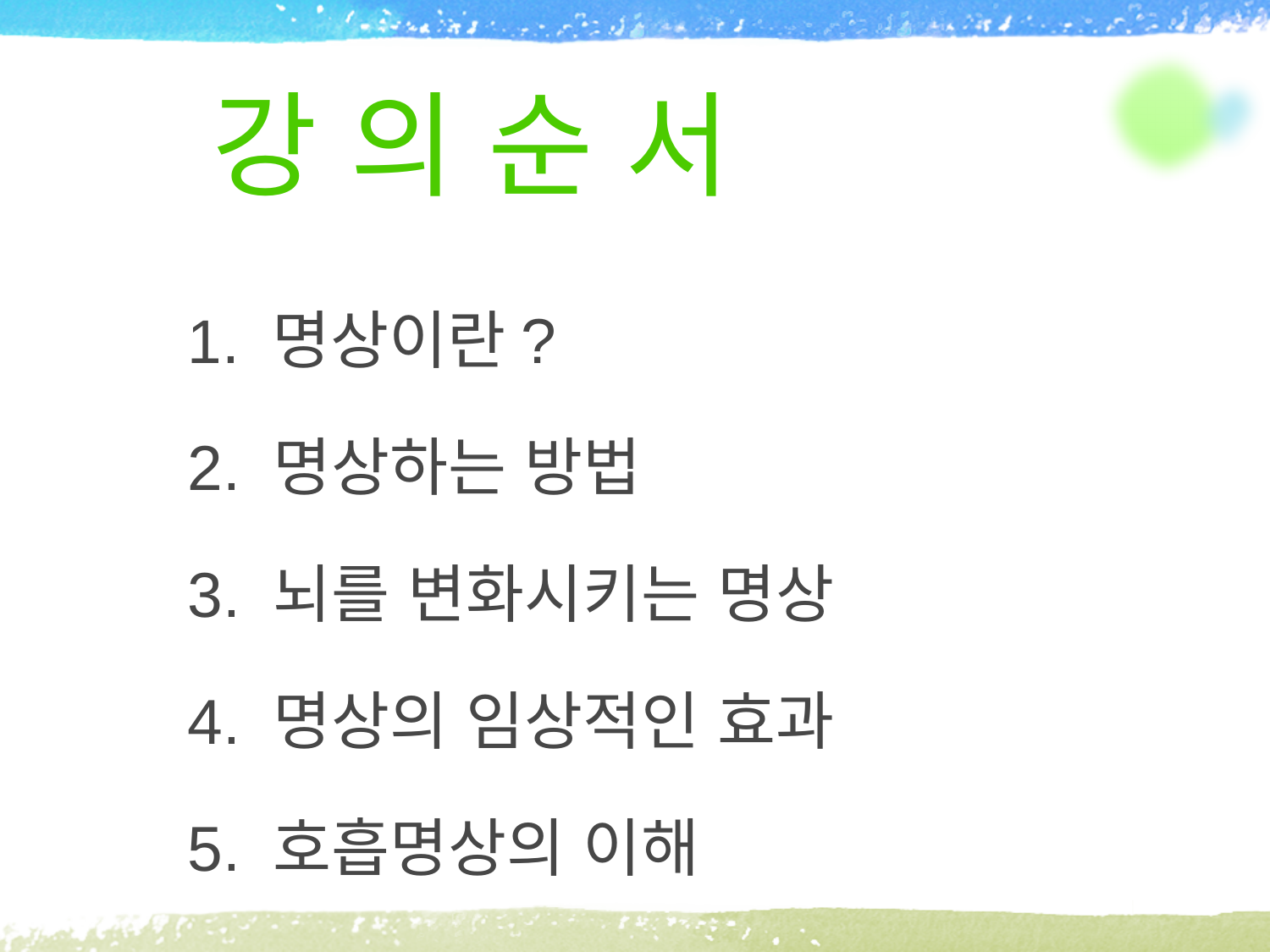

# 강 의 순 서
1. 명상이란?
2. 명상하는 방법
3. 뇌를 변화시키는 명상
4. 명상의 임상적인 효과
5. 호흡명상의 이해